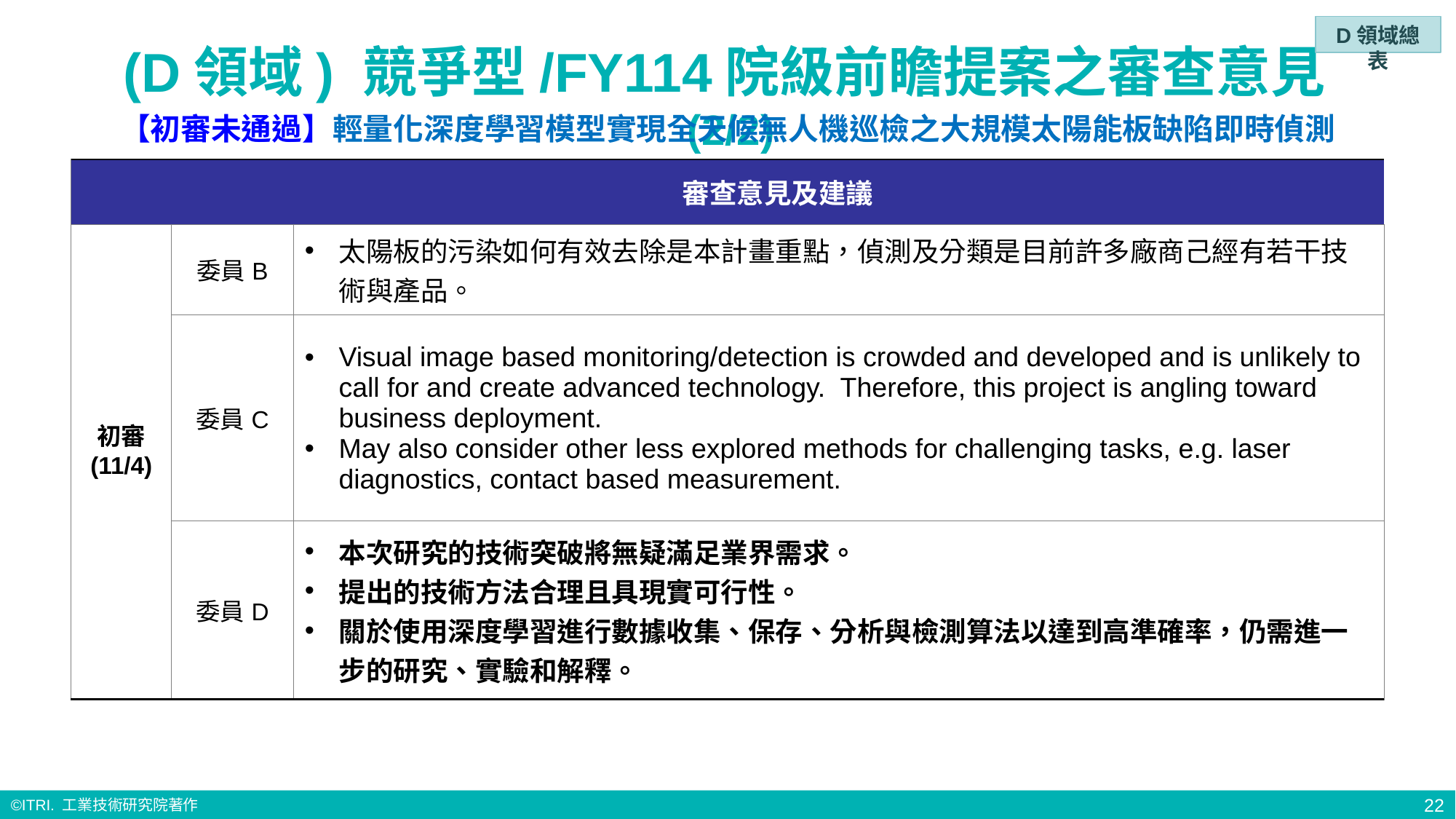

D領域總表
# (D領域) 競爭型/FY114院級前瞻提案之審查意見(2/2)
【初審未通過】輕量化深度學習模型實現全天候無人機巡檢之大規模太陽能板缺陷即時偵測

|  | 審查意見及建議 | 審查意見及建議 |
| --- | --- | --- |
| 初審 (11/4) | 委員B | 太陽板的污染如何有效去除是本計畫重點，偵測及分類是目前許多廠商己經有若干技術與產品。 |
|  | 委員C | Visual image based monitoring/detection is crowded and developed and is unlikely to call for and create advanced technology. Therefore, this project is angling toward business deployment. May also consider other less explored methods for challenging tasks, e.g. laser diagnostics, contact based measurement. |
|  | 委員D | 本次研究的技術突破將無疑滿足業界需求。 提出的技術方法合理且具現實可行性。 關於使用深度學習進行數據收集、保存、分析與檢測算法以達到高準確率，仍需進一步的研究、實驗和解釋。 |
22